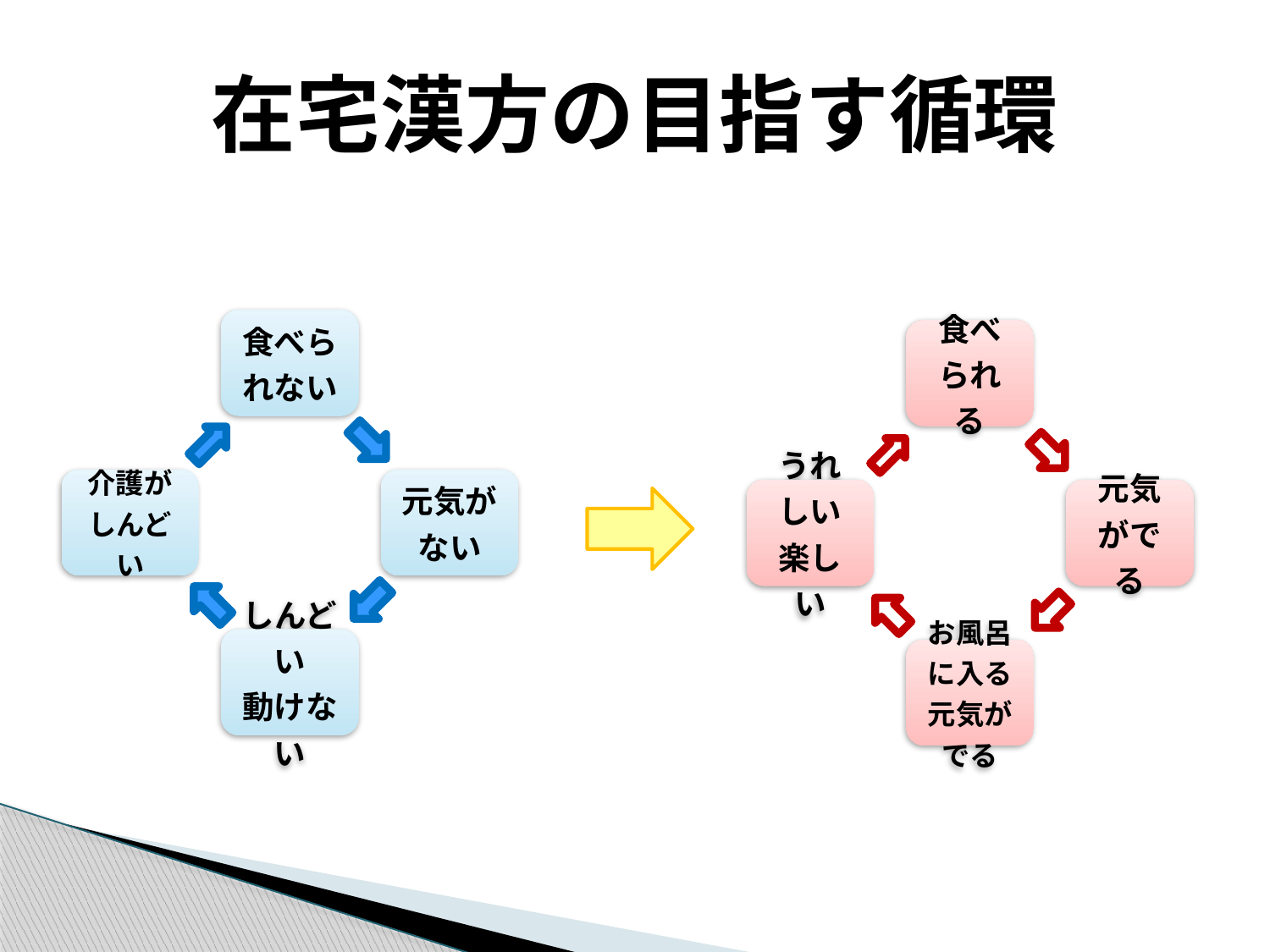

# 在宅漢方の目指す循環
食べられない
元気がない
しんどい
動けない
介護がしんどい
食べられる
元気がでる
お風呂に入る
元気がでる
うれしい
楽しい